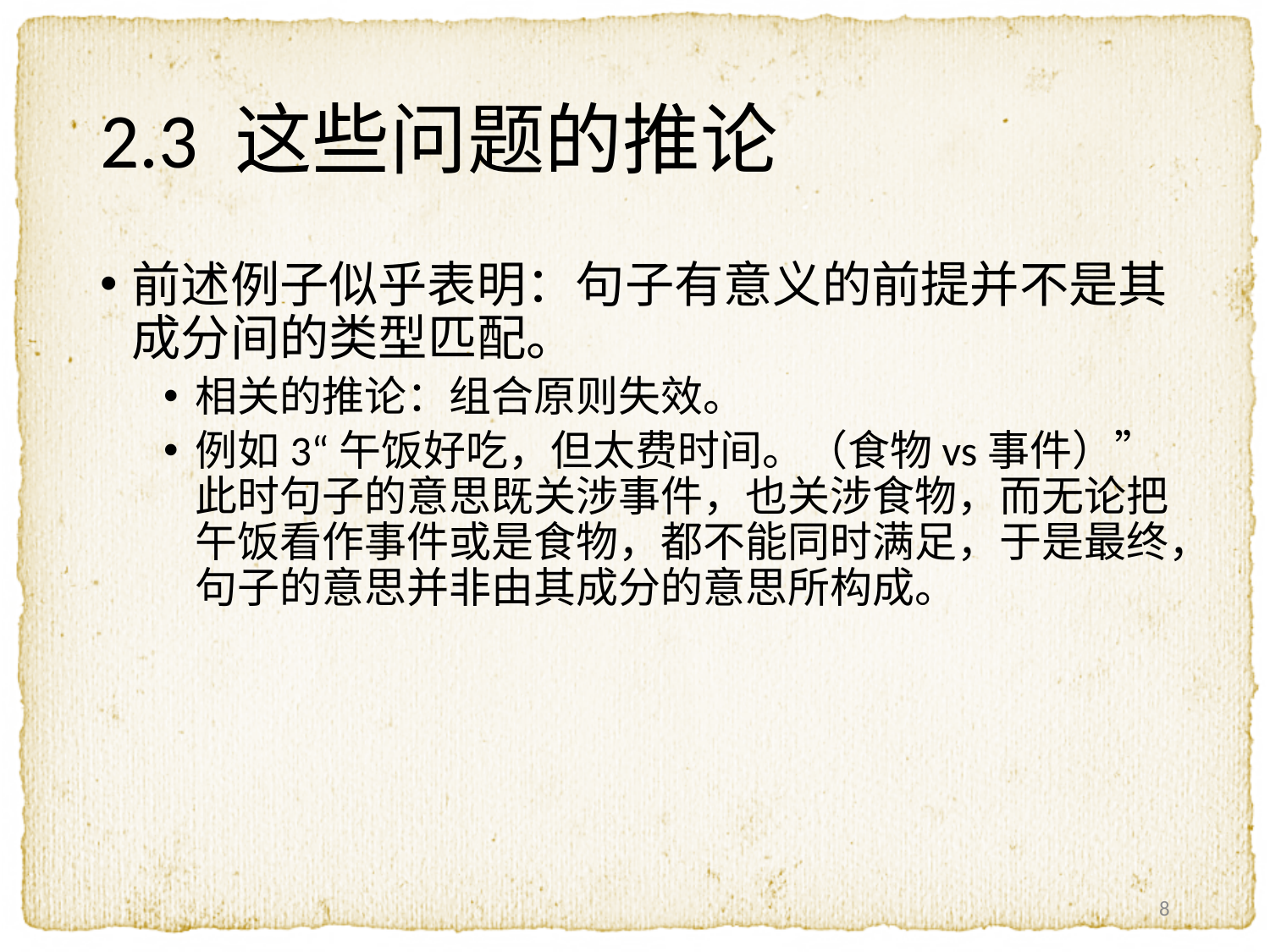

# 2.3 这些问题的推论
前述例子似乎表明：句子有意义的前提并不是其成分间的类型匹配。
相关的推论：组合原则失效。
例如3“午饭好吃，但太费时间。（食物vs事件）”此时句子的意思既关涉事件，也关涉食物，而无论把午饭看作事件或是食物，都不能同时满足，于是最终，句子的意思并非由其成分的意思所构成。
8